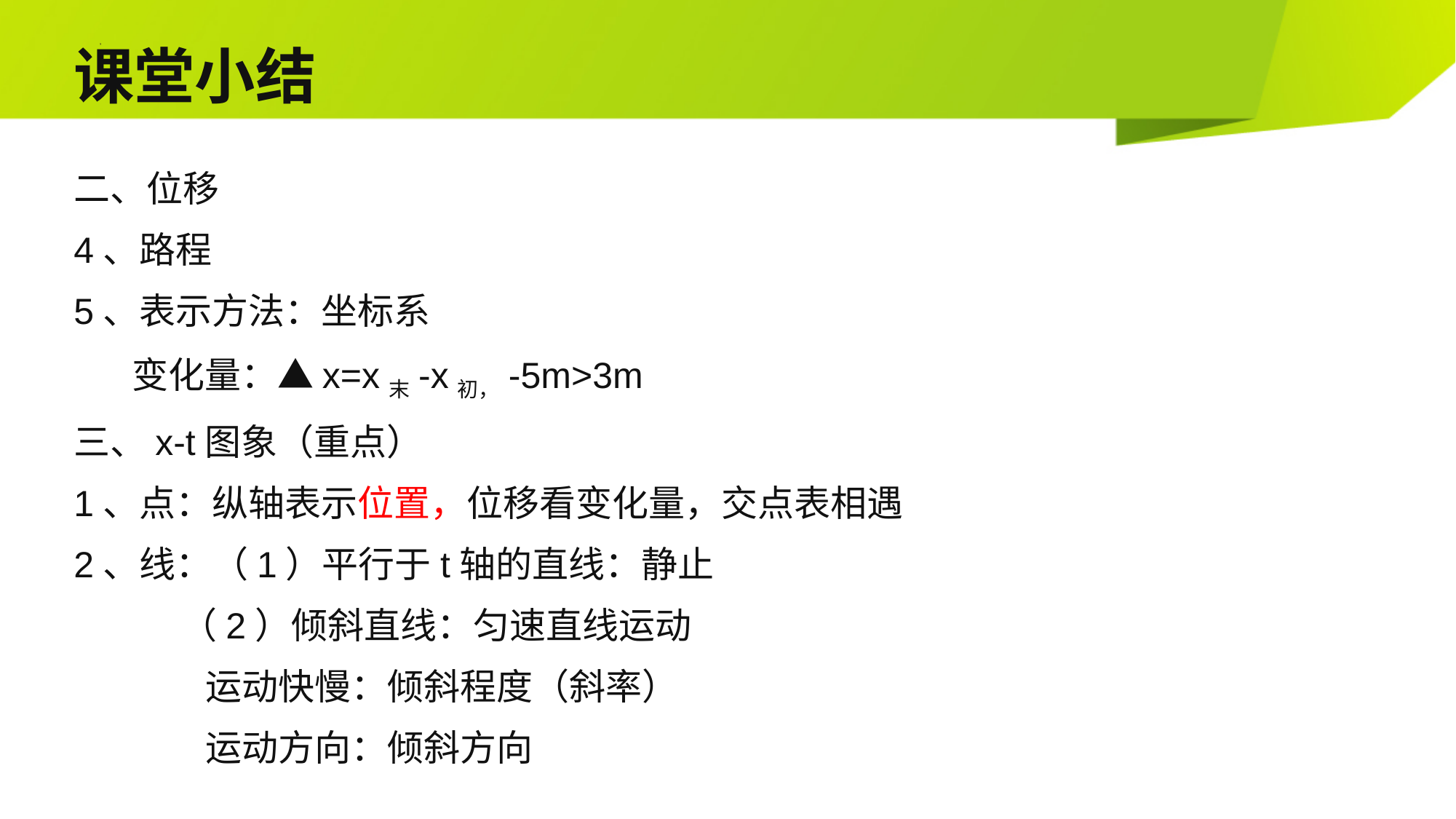

# 课堂小结
二、位移
4、路程
5、表示方法：坐标系
      变化量：▲x=x末-x初，-5m>3m
三、x-t图象（重点）
1、点：纵轴表示位置，位移看变化量，交点表相遇
2、线：（1）平行于t轴的直线：静止
            （2）倾斜直线：匀速直线运动
               运动快慢：倾斜程度（斜率）
               运动方向：倾斜方向